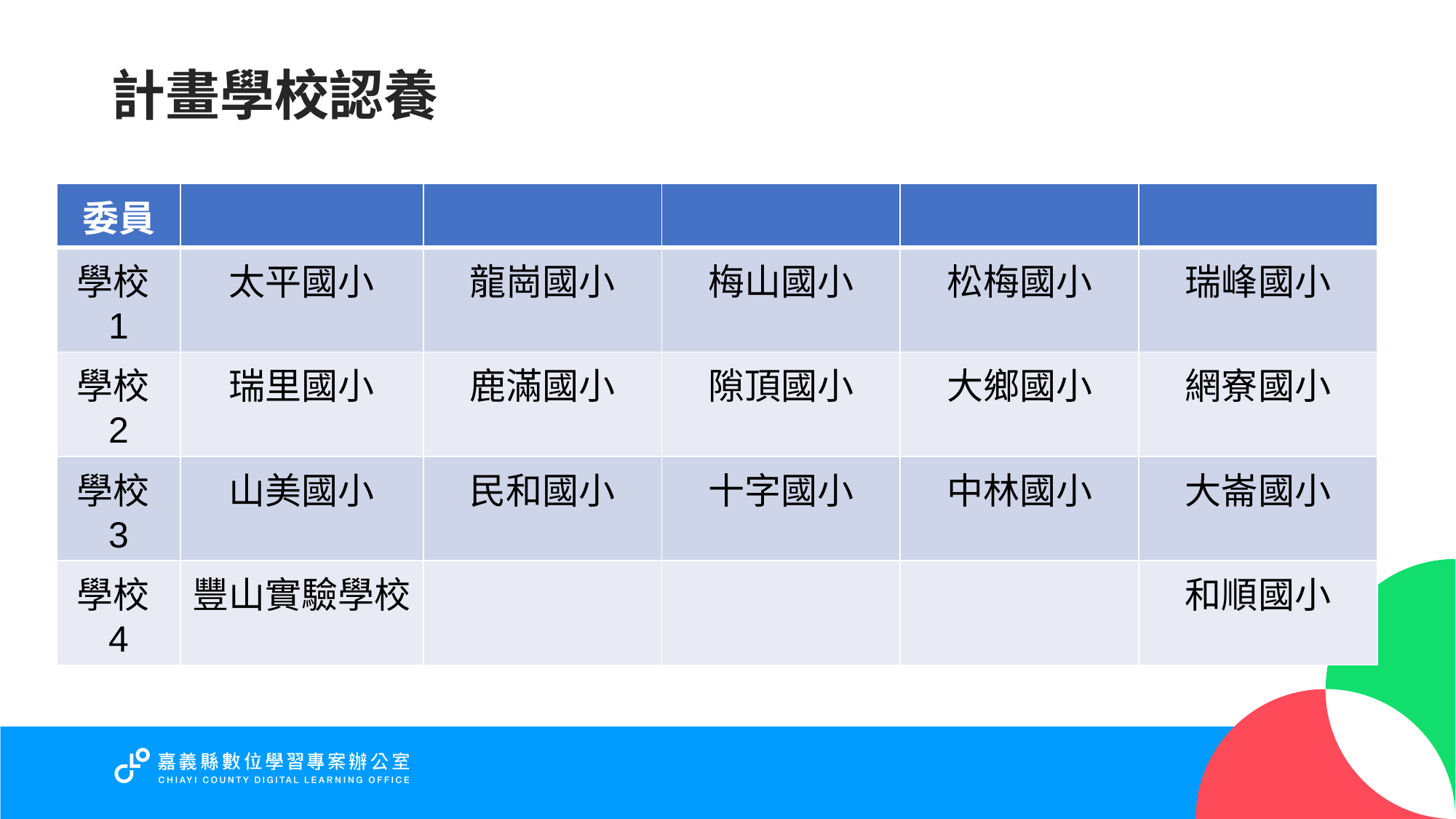

# 計畫學校認養
| 委員 |  |  |  |  |  |
| --- | --- | --- | --- | --- | --- |
| 學校1 | 太平國小 | 龍崗國小 | 梅山國小 | 松梅國小 | 瑞峰國小 |
| 學校2 | 瑞里國小 | 鹿滿國小 | 隙頂國小 | 大鄉國小 | 網寮國小 |
| 學校3 | 山美國小 | 民和國小 | 十字國小 | 中林國小 | 大崙國小 |
| 學校4 | 豐山實驗學校 |  |  |  | 和順國小 |